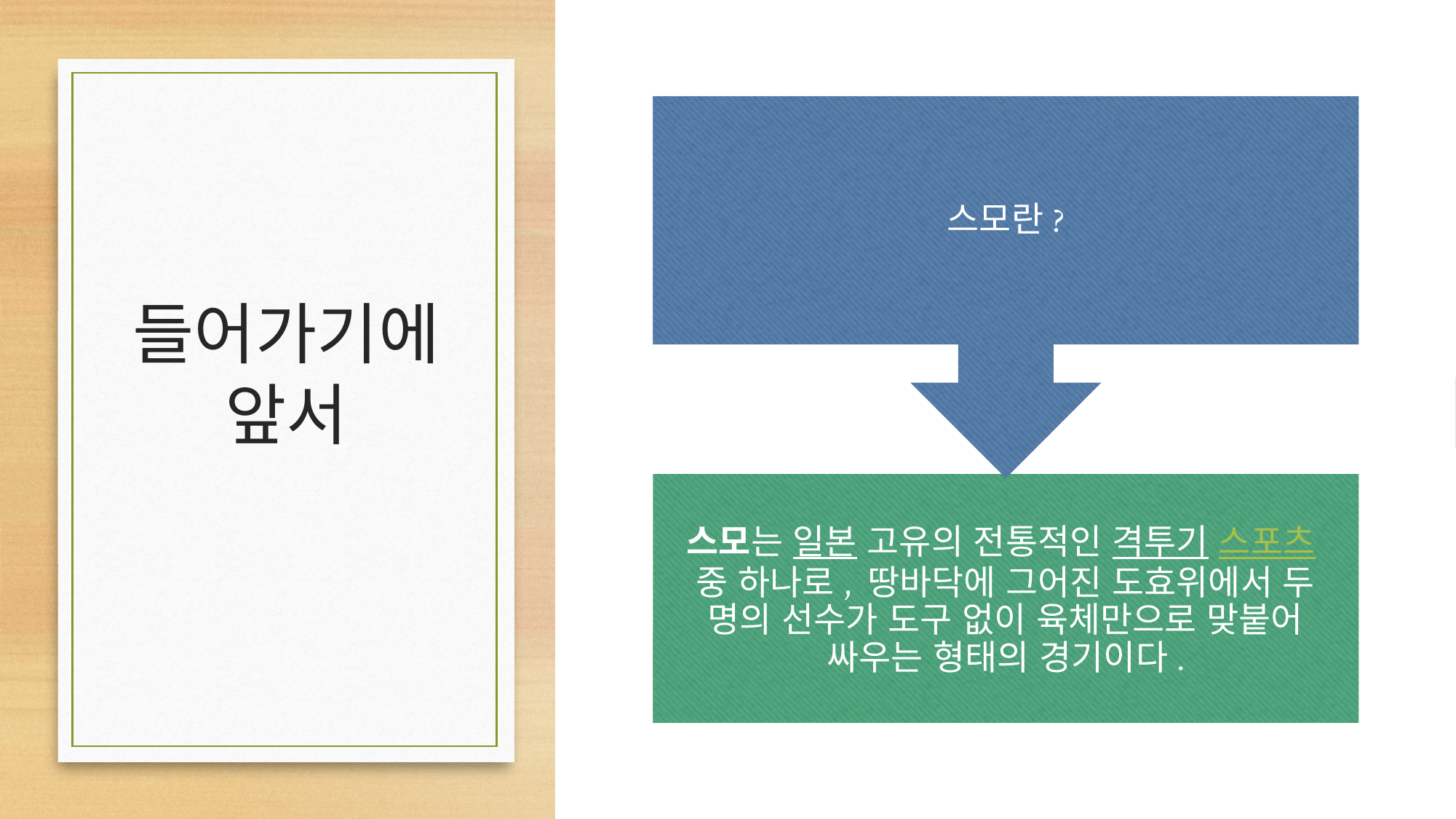

스모는 일본 고유의 전통적인 격투기 스포츠 중 하나로, 땅바닥에 그어진 도효위에서 두 명의 선수가 도구 없이 육체만으로 맞붙어 싸우는 형태의 경기이다.
스모란?
# 들어가기에 앞서